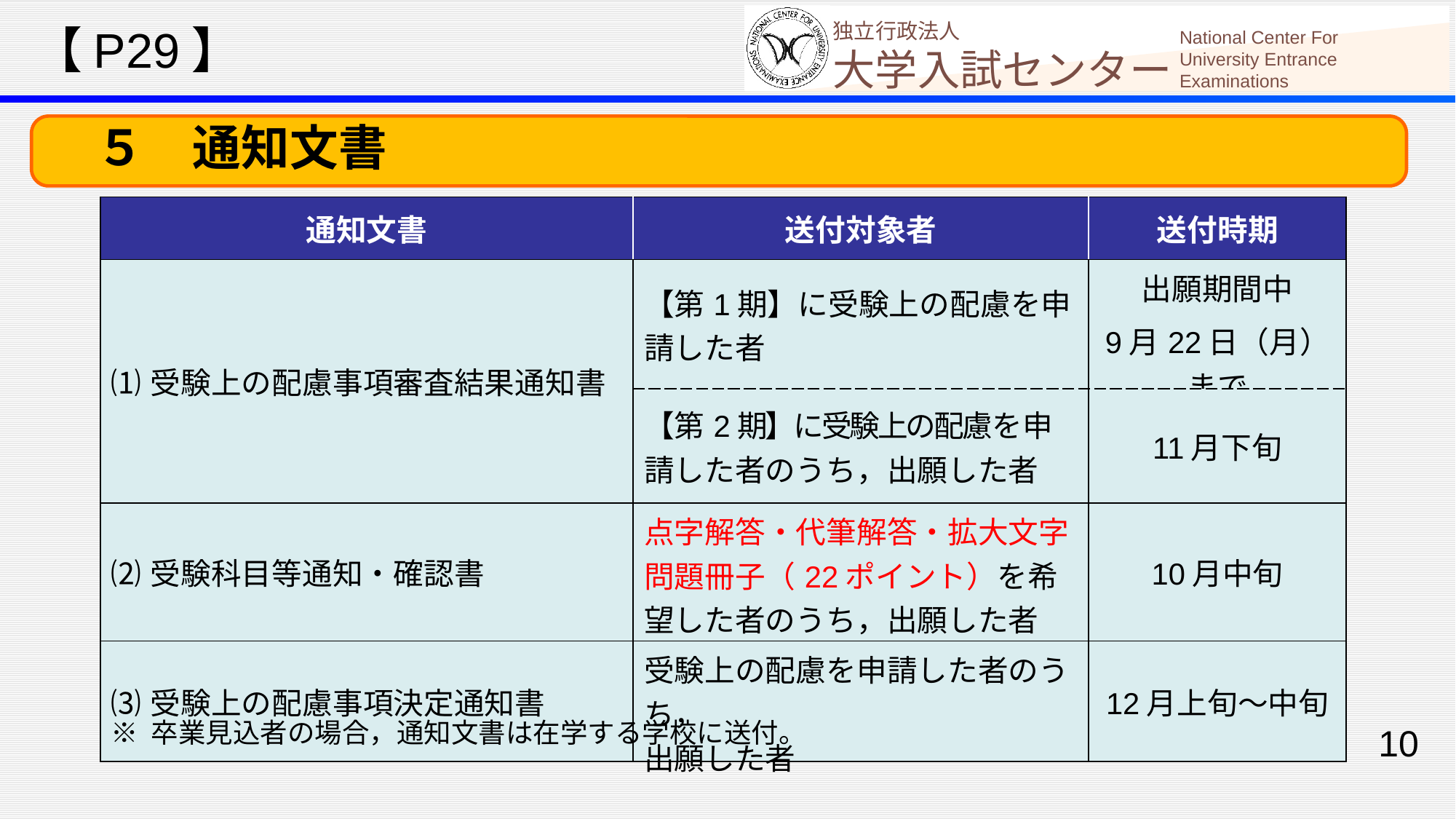

【P29】
　５　通知文書
| 通知文書 | 送付対象者 | 送付時期 |
| --- | --- | --- |
| ⑴受験上の配慮事項審査結果通知書 | 【第1期】に受験上の配慮を申請した者 | 出願期間中 9月22日（月）まで |
|  | 【第2期】に受験上の配慮を申請した者のうち，出願した者 | 11月下旬 |
| ⑵受験科目等通知・確認書 | 点字解答・代筆解答・拡大文字問題冊子（22ポイント）を希望した者のうち，出願した者 | 10月中旬 |
| ⑶受験上の配慮事項決定通知書 | 受験上の配慮を申請した者のうち， 出願した者 | 12月上旬～中旬 |
※ 卒業見込者の場合，通知文書は在学する学校に送付。
10